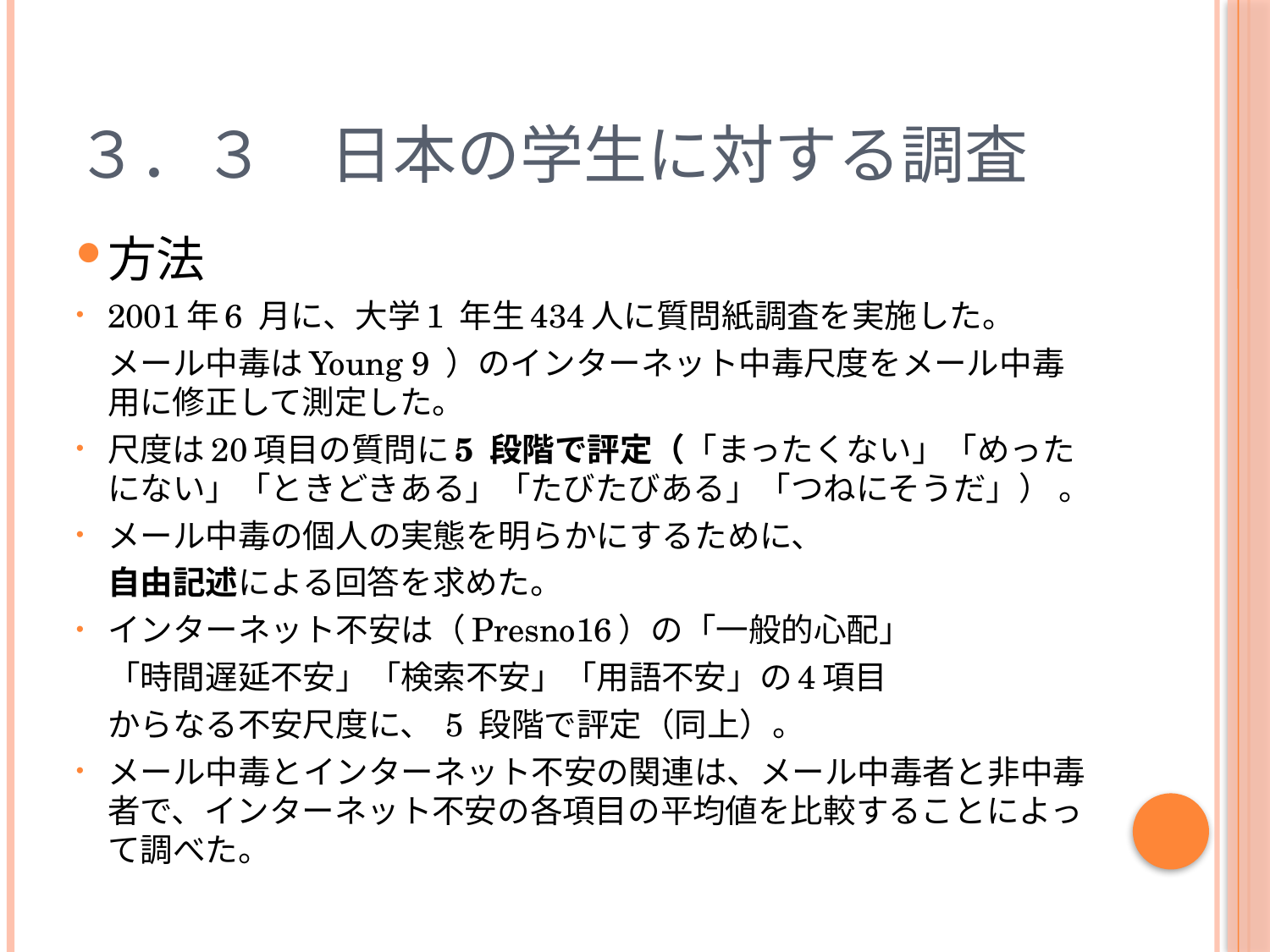

# ３．３　日本の学生に対する調査
方法
2001年6 月に、大学1 年生434人に質問紙調査を実施した。
	メール中毒はYoung 9 ）のインターネット中毒尺度をメール中毒用に修正して測定した。
尺度は20項目の質問に5 段階で評定（「まったくない」「めったにない」「ときどきある」「たびたびある」「つねにそうだ」） 。
メール中毒の個人の実態を明らかにするために、
	自由記述による回答を求めた。
インターネット不安は（Presno16）の「一般的心配」
	「時間遅延不安」「検索不安」「用語不安」の4項目
	からなる不安尺度に、 5 段階で評定（同上）。
メール中毒とインターネット不安の関連は、メール中毒者と非中毒者で、インターネット不安の各項目の平均値を比較することによって調べた。